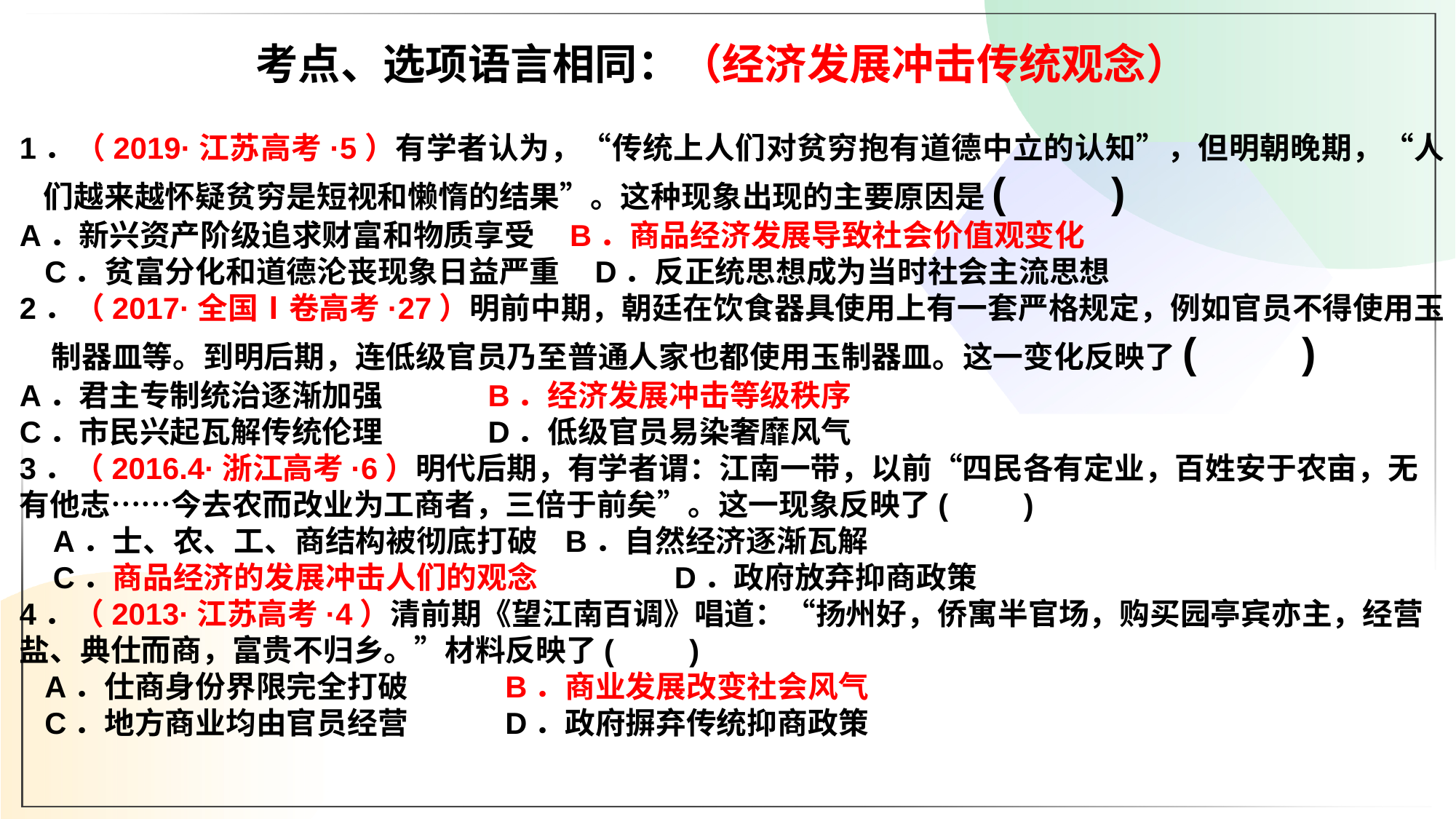

考点、选项语言相同：（经济发展冲击传统观念）
1．（2019·江苏高考·5）有学者认为，“传统上人们对贫穷抱有道德中立的认知”，但明朝晚期，“人们越来越怀疑贫穷是短视和懒惰的结果”。这种现象出现的主要原因是(　　)
A．新兴资产阶级追求财富和物质享受    B．商品经济发展导致社会价值观变化
   C．贫富分化和道德沦丧现象日益严重    D．反正统思想成为当时社会主流思想
2．（2017·全国Ⅰ卷高考·27）明前中期，朝廷在饮食器具使用上有一套严格规定，例如官员不得使用玉制器皿等。到明后期，连低级官员乃至普通人家也都使用玉制器皿。这一变化反映了(　　)
A．君主专制统治逐渐加强      	B．经济发展冲击等级秩序
C．市民兴起瓦解传统伦理    	D．低级官员易染奢靡风气
3．（2016.4·浙江高考·6）明代后期，有学者谓：江南一带，以前“四民各有定业，百姓安于农亩，无有他志……今去农而改业为工商者，三倍于前矣”。这一现象反映了(　　)
    A．士、农、工、商结构被彻底打破  	B．自然经济逐渐瓦解
    C．商品经济的发展冲击人们的观念    	D．政府放弃抑商政策
4．（2013·江苏高考·4）清前期《望江南百调》唱道：“扬州好，侨寓半官场，购买园亭宾亦主，经营盐、典仕而商，富贵不归乡。”材料反映了(　　)
   A．仕商身份界限完全打破             B．商业发展改变社会风气
   C．地方商业均由官员经营             D．政府摒弃传统抑商政策